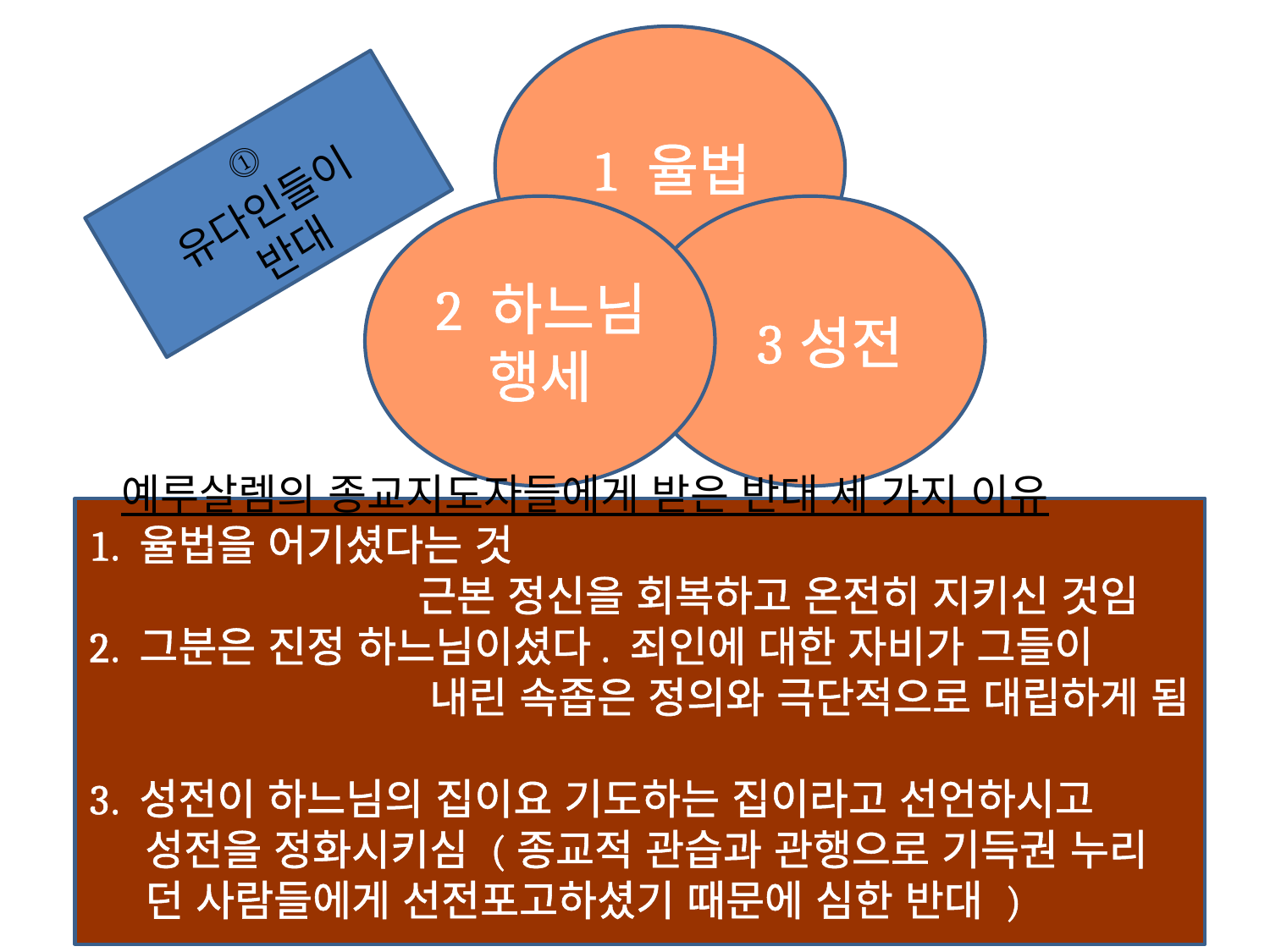

1 율법
⓵
유다인들이
반대
2 하느님
행세
   3성전
  예루살렘의 종교지도자들에게 받은 반대 세 가지 이유
1. 율법을 어기셨다는 것
                           근본 정신을 회복하고 온전히 지키신 것임
2. 그분은 진정 하느님이셨다. 죄인에 대한 자비가 그들이
                            내린 속좁은 정의와 극단적으로 대립하게 됨
3. 성전이 하느님의 집이요 기도하는 집이라고 선언하시고
    성전을 정화시키심 (종교적 관습과 관행으로 기득권 누리
    던 사람들에게 선전포고하셨기 때문에 심한 반대 )